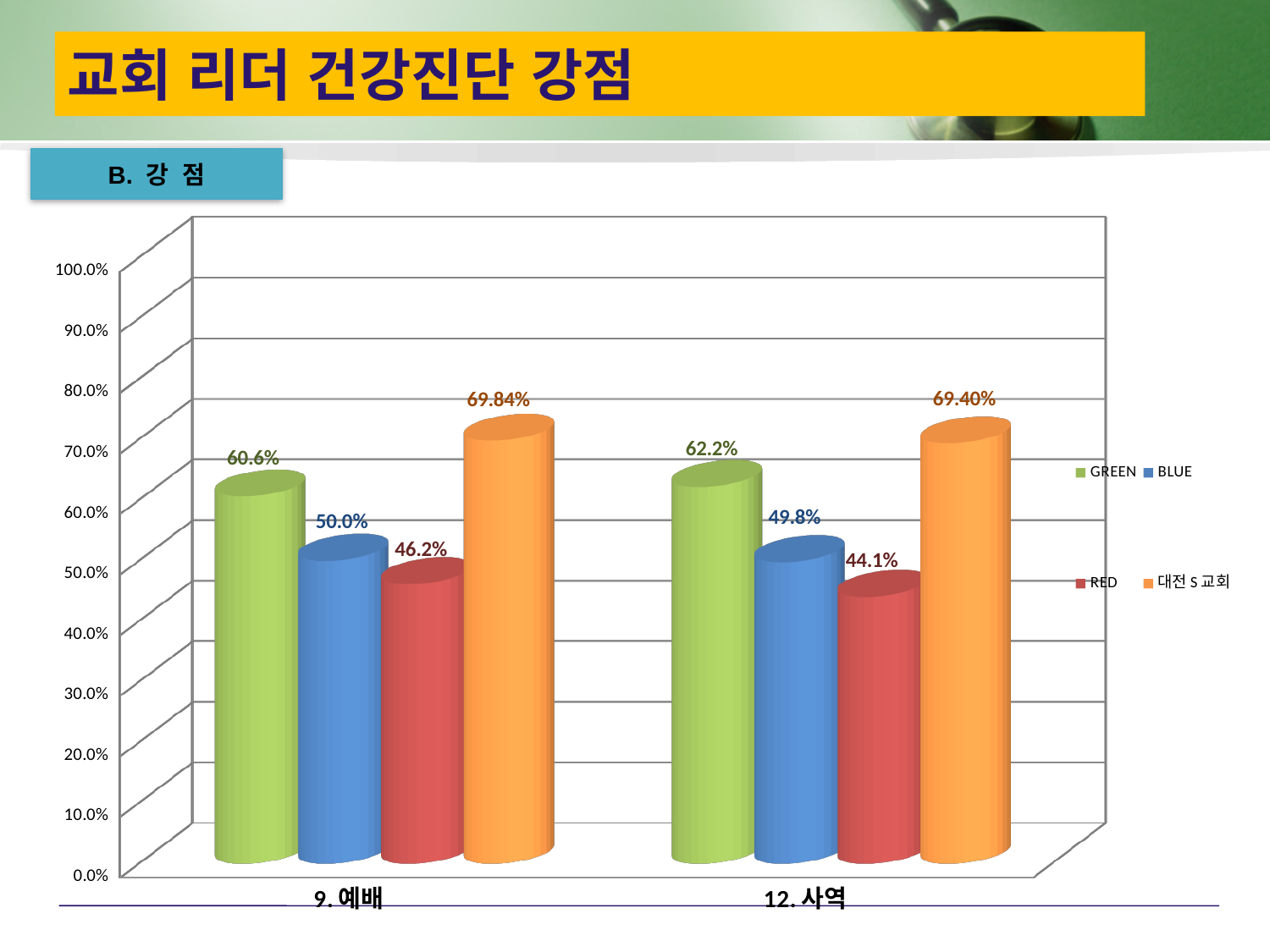

# 교회 리더 건강진단 강점
B. 강  점

[unsupported chart]